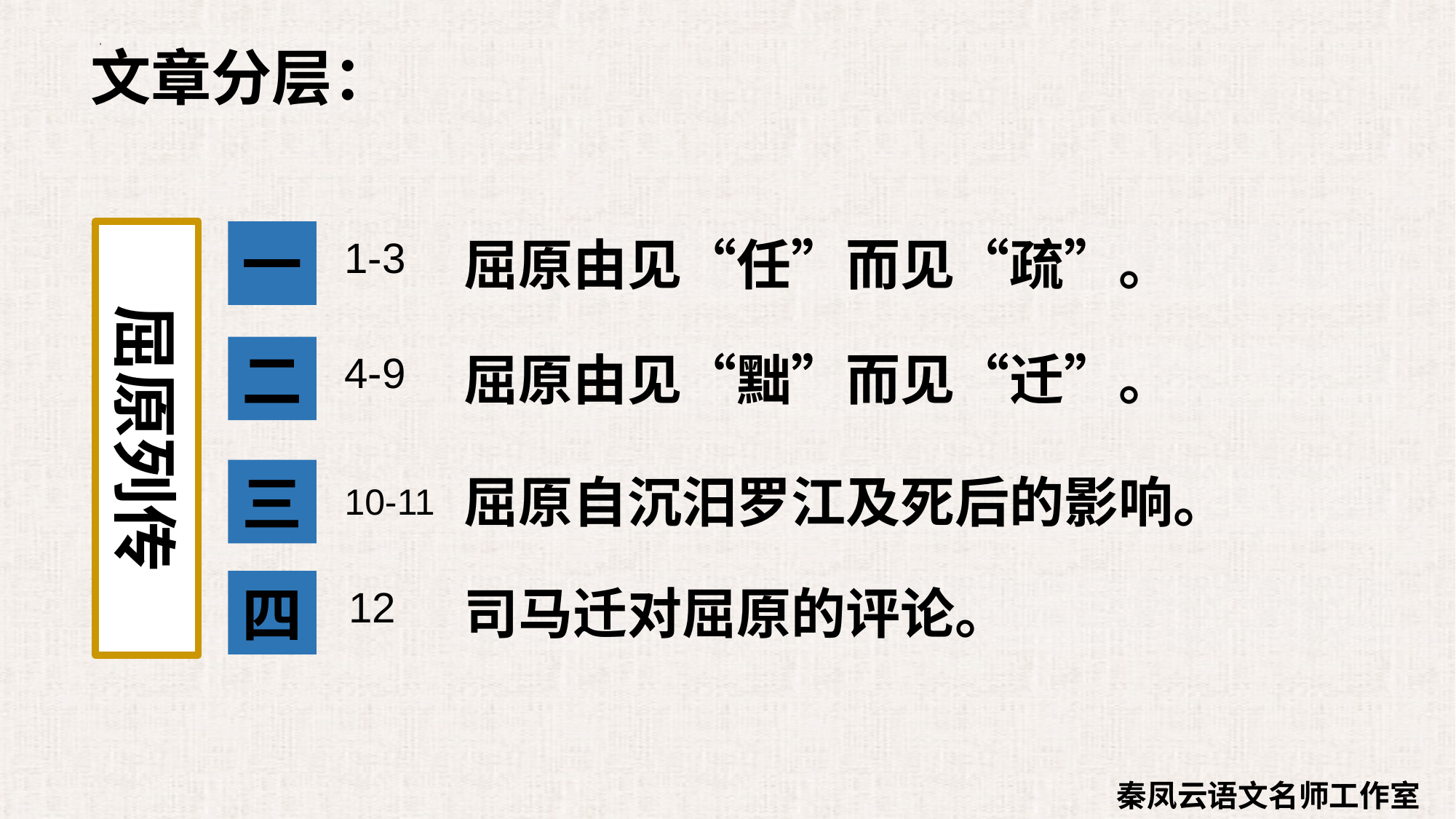

文章分层：
政论文
屈原列传
一
1-3
屈原由见“任”而见“疏”。
二
屈原由见“黜”而见“迁”。
4-9
三
屈原自沉汨罗江及死后的影响。
10-11
四
司马迁对屈原的评论。
12